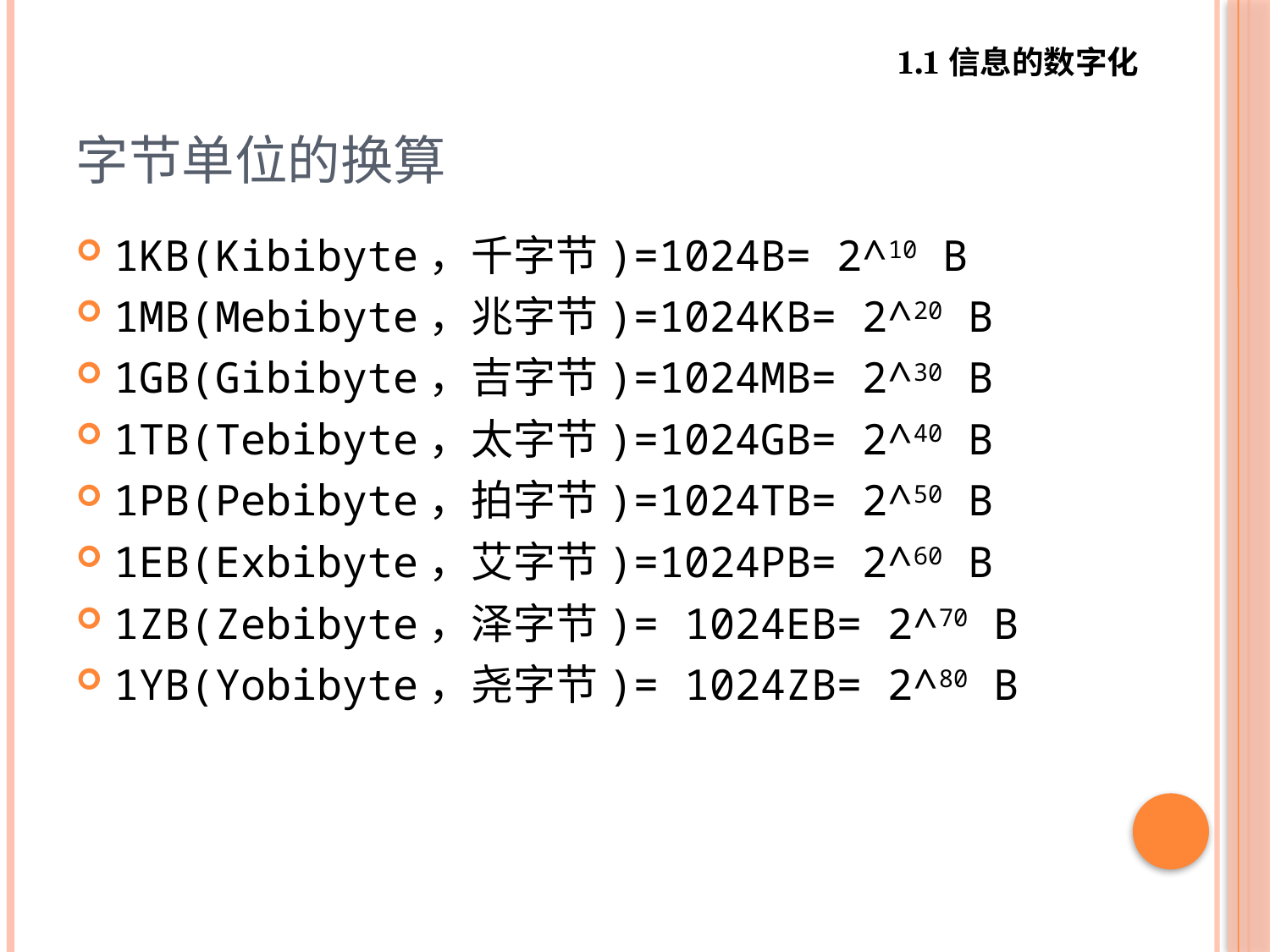

1.1信息的数字化
# 字节单位的换算
1KB(Kibibyte，千字节)=1024B= 2^10 B
1MB(Mebibyte，兆字节)=1024KB= 2^20 B
1GB(Gibibyte，吉字节)=1024MB= 2^30 B
1TB(Tebibyte，太字节)=1024GB= 2^40 B
1PB(Pebibyte，拍字节)=1024TB= 2^50 B
1EB(Exbibyte，艾字节)=1024PB= 2^60 B
1ZB(Zebibyte，泽字节)= 1024EB= 2^70 B
1YB(Yobibyte，尧字节)= 1024ZB= 2^80 B